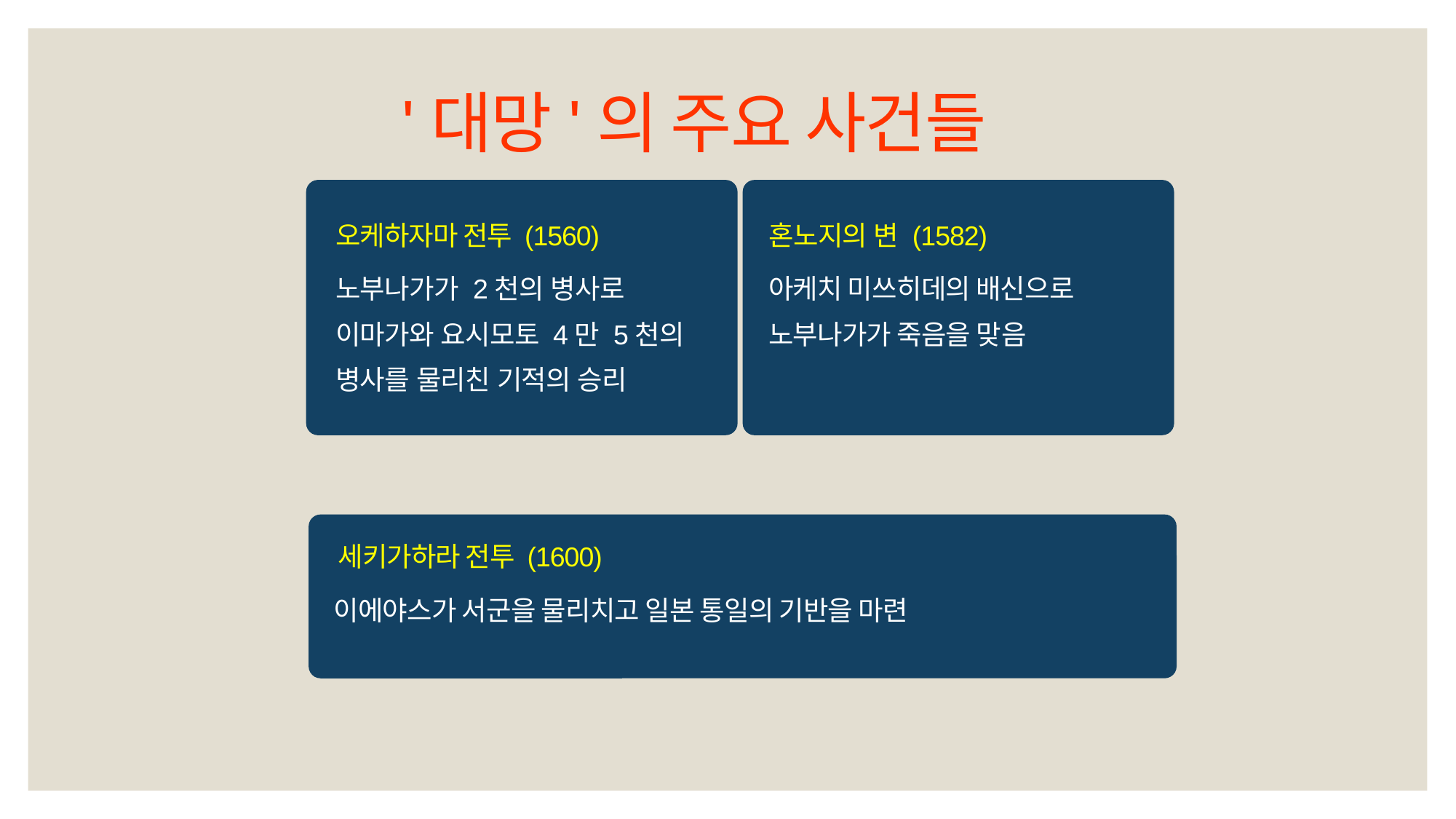

'대망'의 주요 사건들

오케하자마 전투 (1560)
혼노지의 변 (1582)
노부나가가 2천의 병사로 이마가와 요시모토 4만 5천의 병사를 물리친 기적의 승리
아케치 미쓰히데의 배신으로 노부나가가 죽음을 맞음

세키가하라 전투 (1600)
이에야스가 서군을 물리치고 일본 통일의 기반을 마련